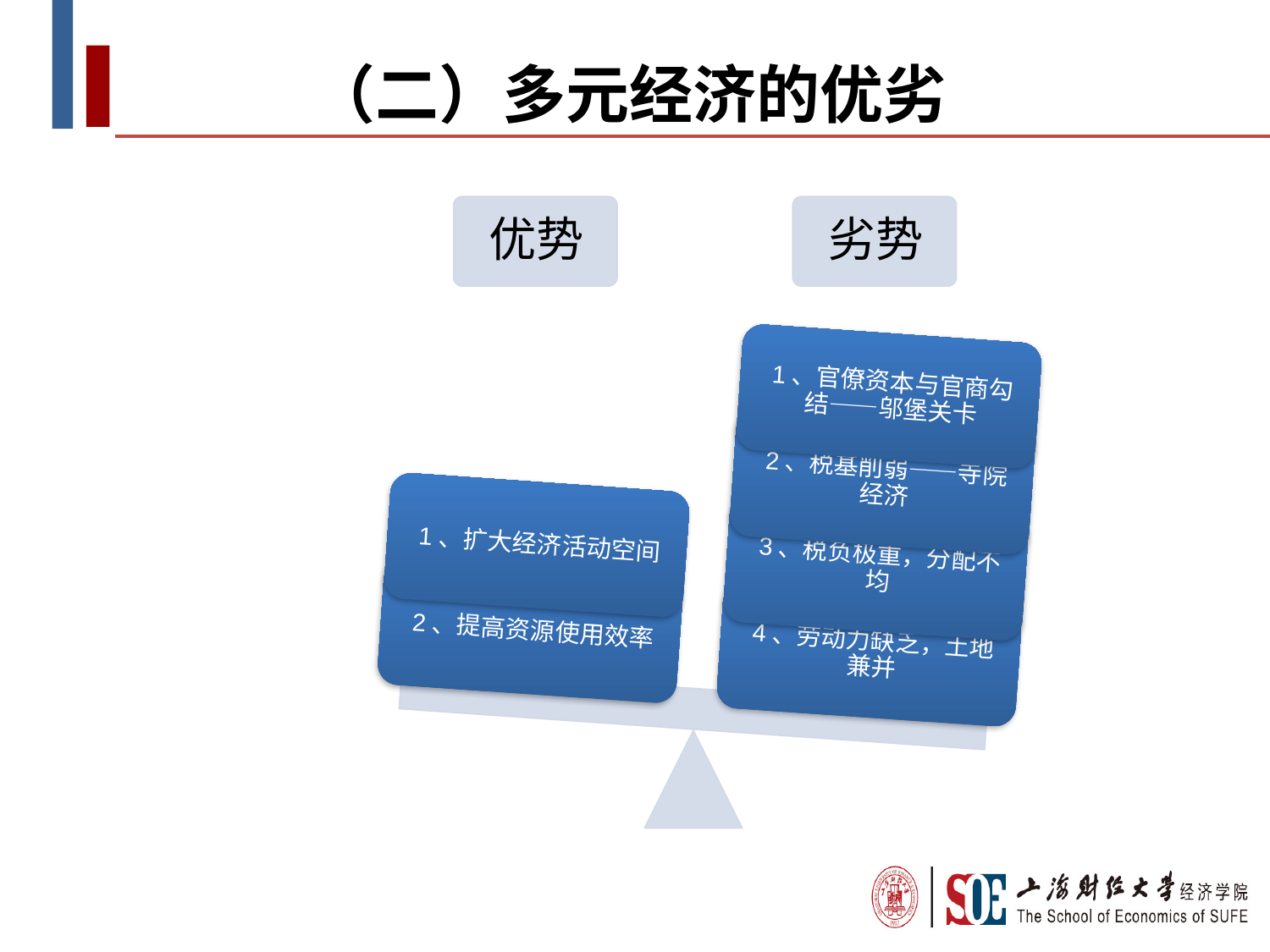

（二）多元经济的优劣
优势
劣势
4、劳动力缺乏，土地兼并
3、税负极重，分配不均
2、税基削弱——寺院经济
1、官僚资本与官商勾结——邬堡关卡
2、提高资源使用效率
1、扩大经济活动空间